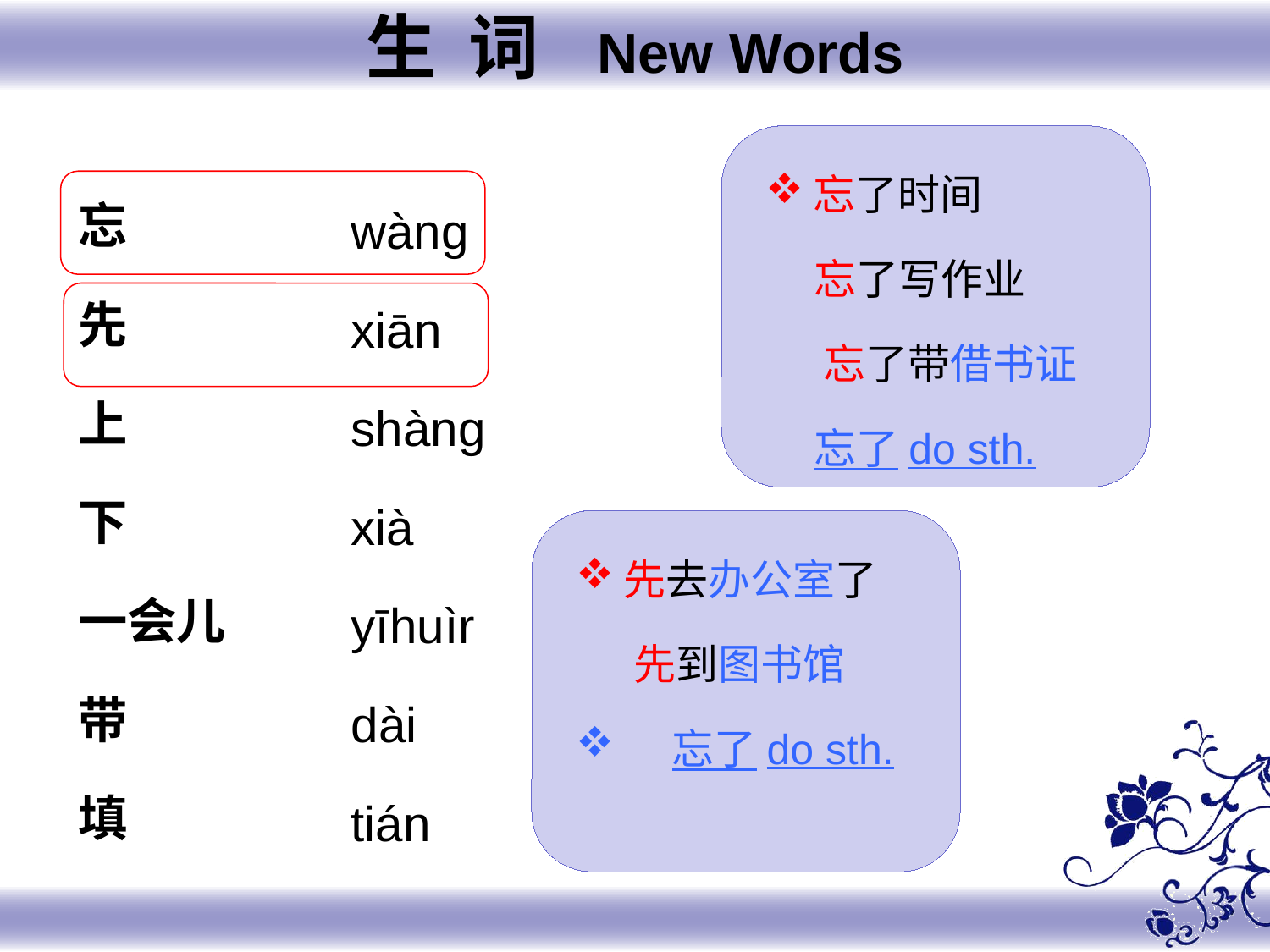

生  词   New Words

忘了时间
    忘了写作业
     忘了带借书证
    忘了do sth.
忘
先
上
下
一会儿
带
填
wàng
xiān
shànɡ
xià
yīhuìr
dài
tián

先去办公室了
     先到图书馆
    忘了do sth.